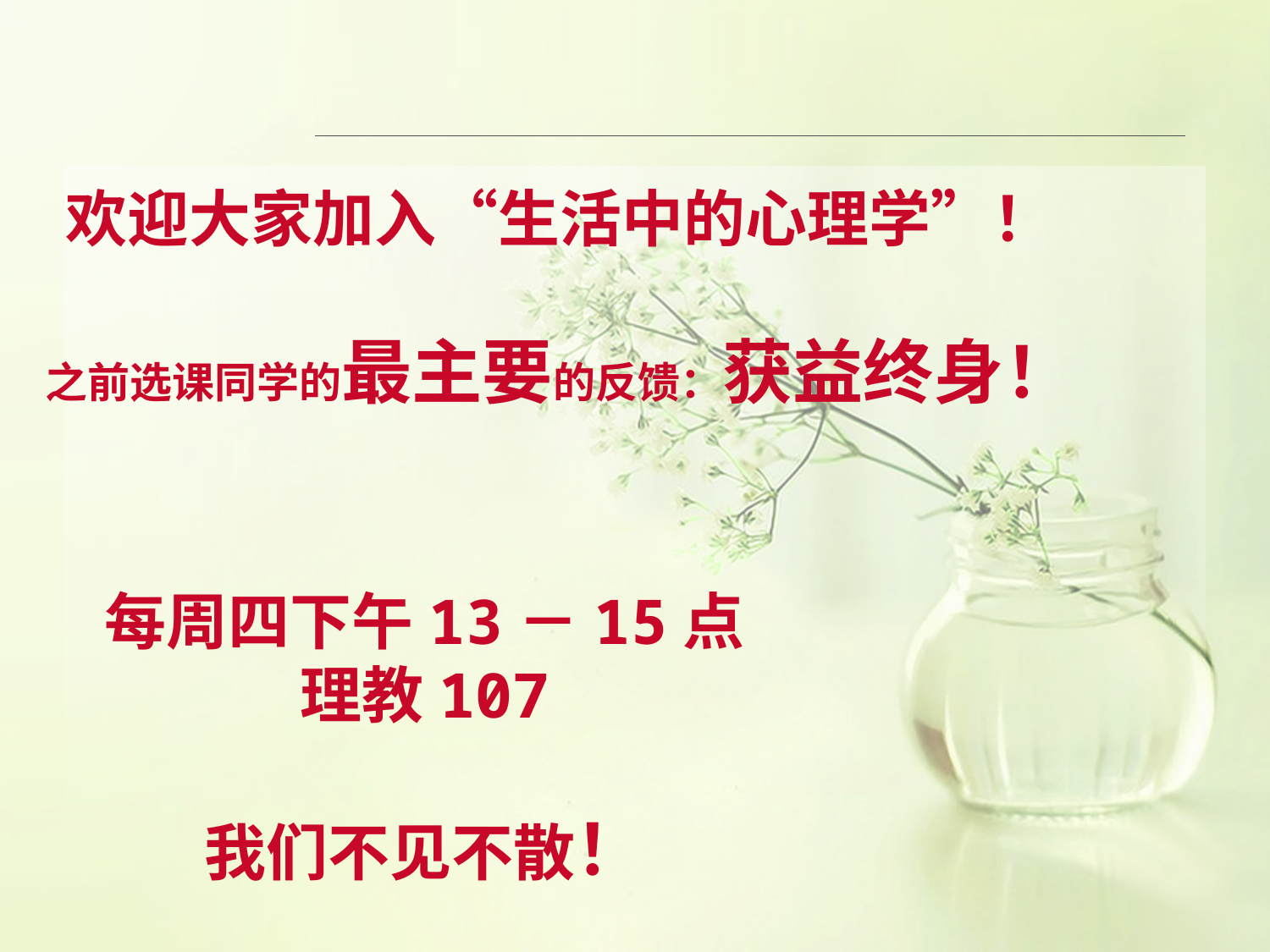

# 欢迎大家加入“生活中的心理学”！ 之前选课同学的最主要的反馈：获益终身！
每周四下午13－15点
理教107
我们不见不散！